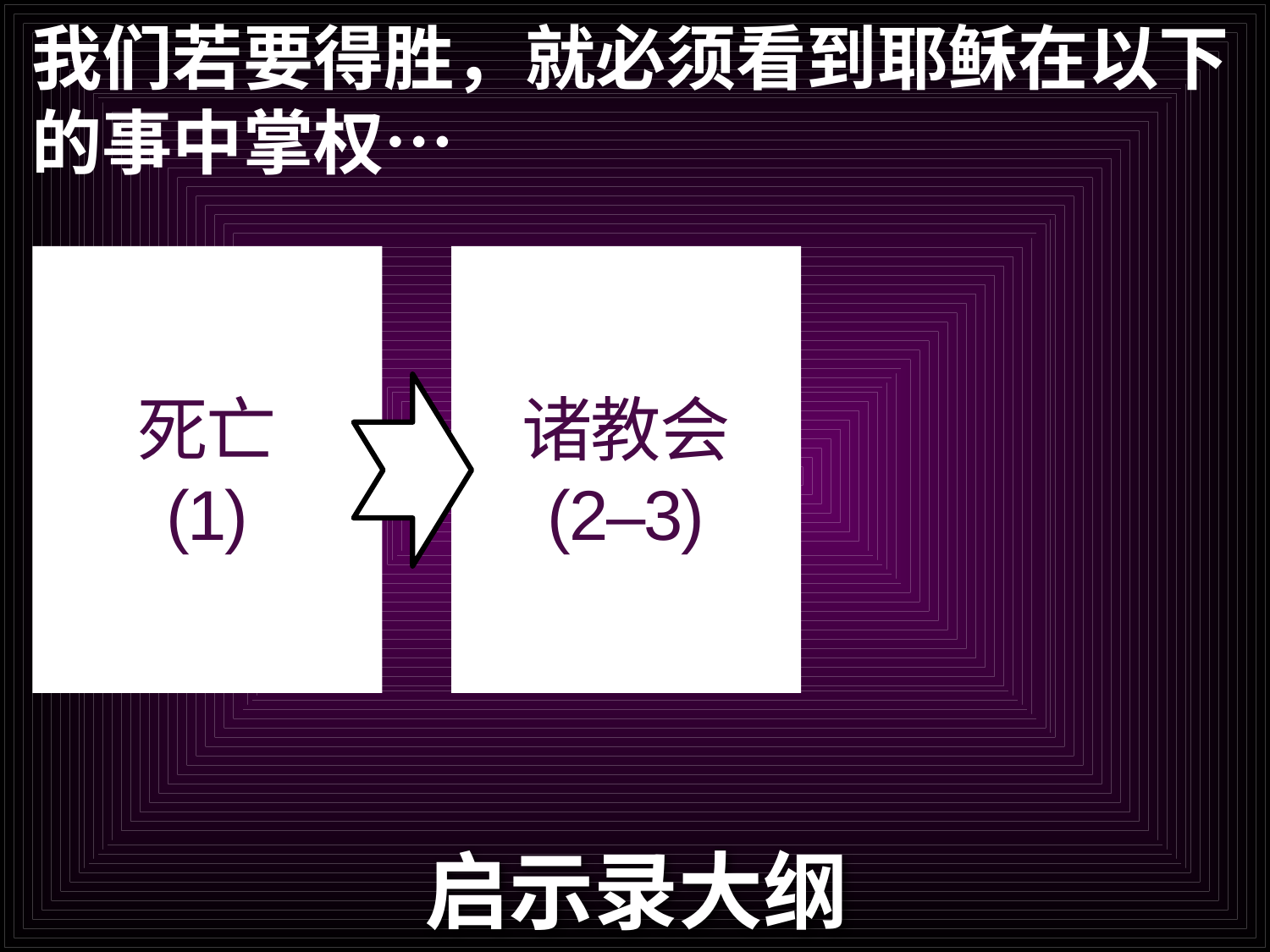

# 我们若要得胜，就必须看到耶稣在以下的事中掌权…

死亡
(1)
诸教会
(2–3)

启示录大纲